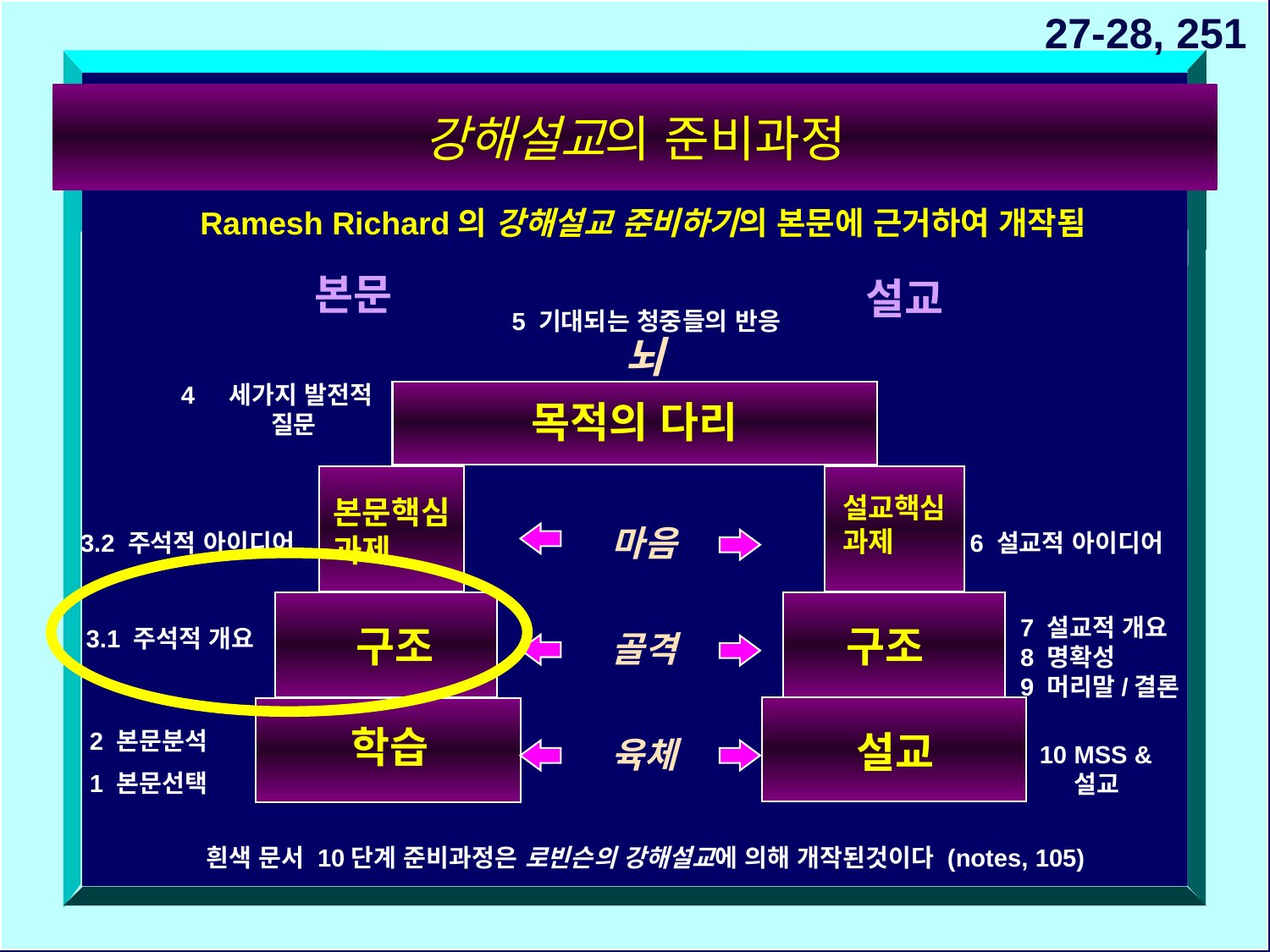

27-28, 251
# 강해설교의 준비과정
Ramesh Richard의 강해설교 준비하기의 본문에 근거하여 개작됨
본문
설교
5 기대되는 청중들의 반응
뇌
세가지 발전적
            질문

목적의 다리

설교핵심
과제
본문핵심
과제
마음
3.2 주석적 아이디어
6 설교적 아이디어

7 설교적 개요
8 명확성
9 머리말/결론
구조
구조
3.1 주석적 개요

골격

학습
2 본문분석
설교
육체
10 MSS &
     설교

1 본문선택
흰색 문서 10단계 준비과정은 로빈슨의 강해설교에 의해 개작된것이다 (notes, 105)